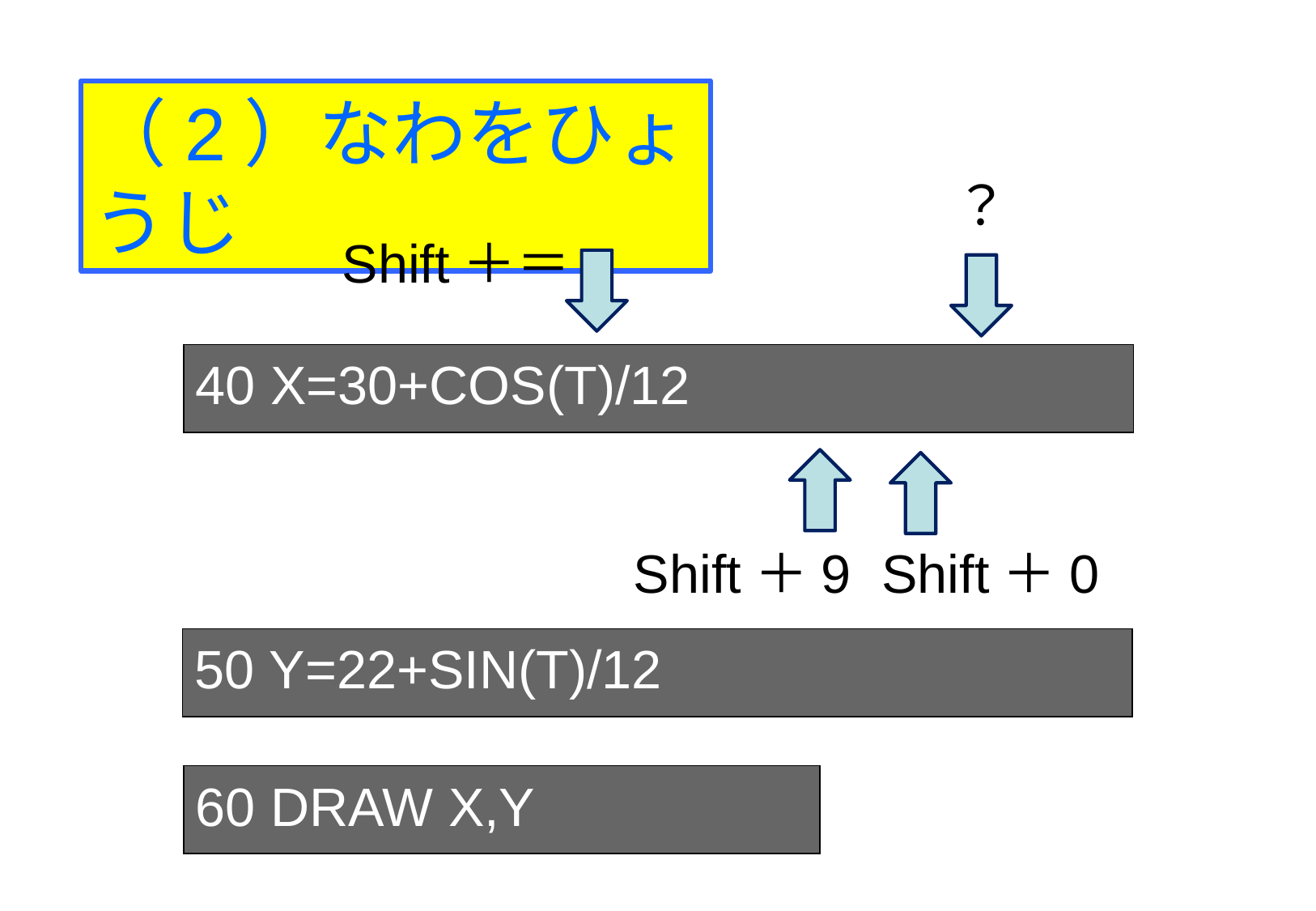

（2）なわをひょうじ
？
Shift＋＝

40 X=30+COS(T)/12

Shift＋9
Shift＋0
50 Y=22+SIN(T)/12
60 DRAW X,Y